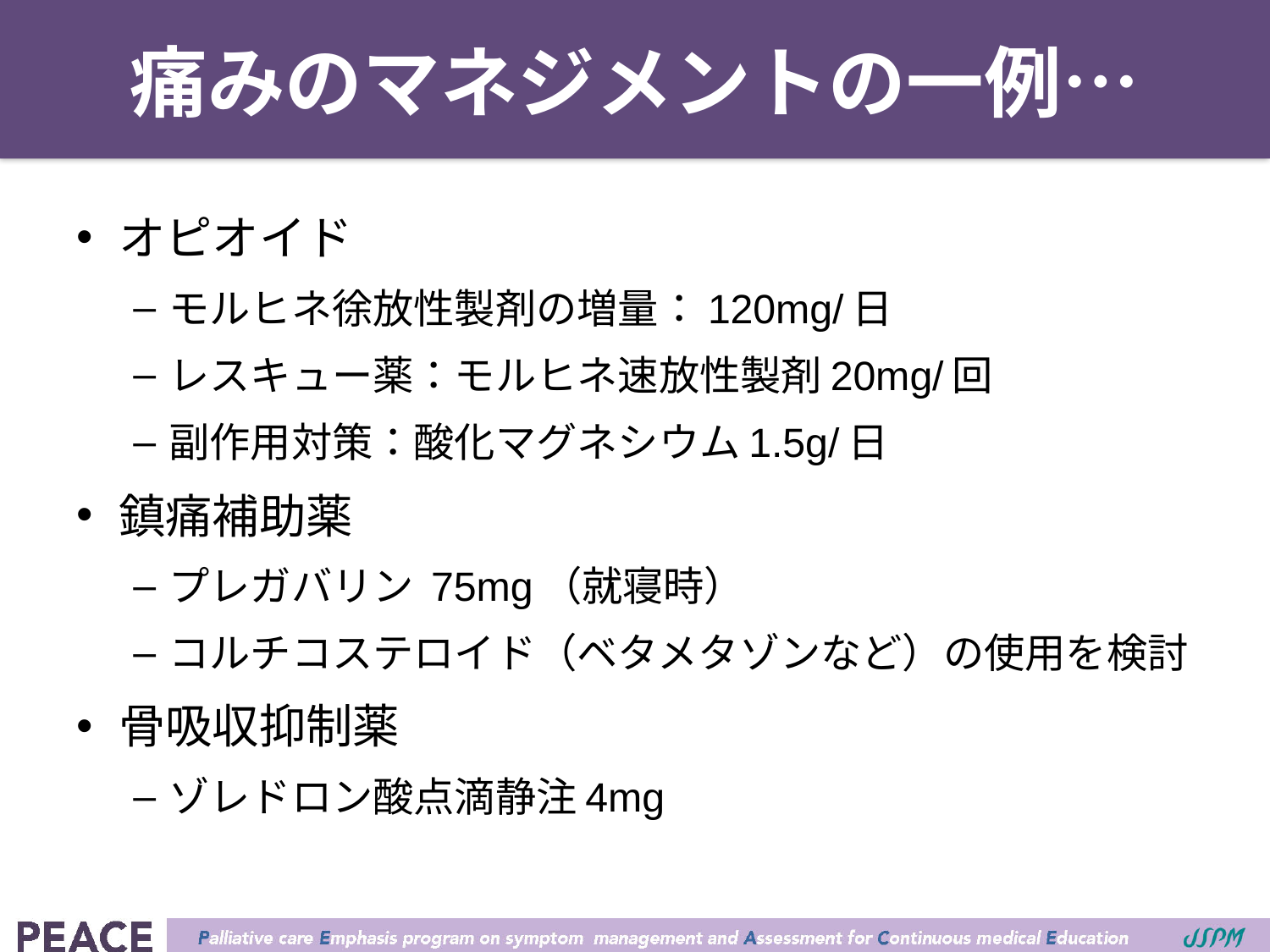

# 痛みのマネジメントの一例…
オピオイド
モルヒネ徐放性製剤の増量：120mg/日
レスキュー薬：モルヒネ速放性製剤20mg/回
副作用対策：酸化マグネシウム1.5g/日
鎮痛補助薬
プレガバリン 75mg（就寝時）
コルチコステロイド（ベタメタゾンなど）の使用を検討
骨吸収抑制薬
ゾレドロン酸点滴静注4mg